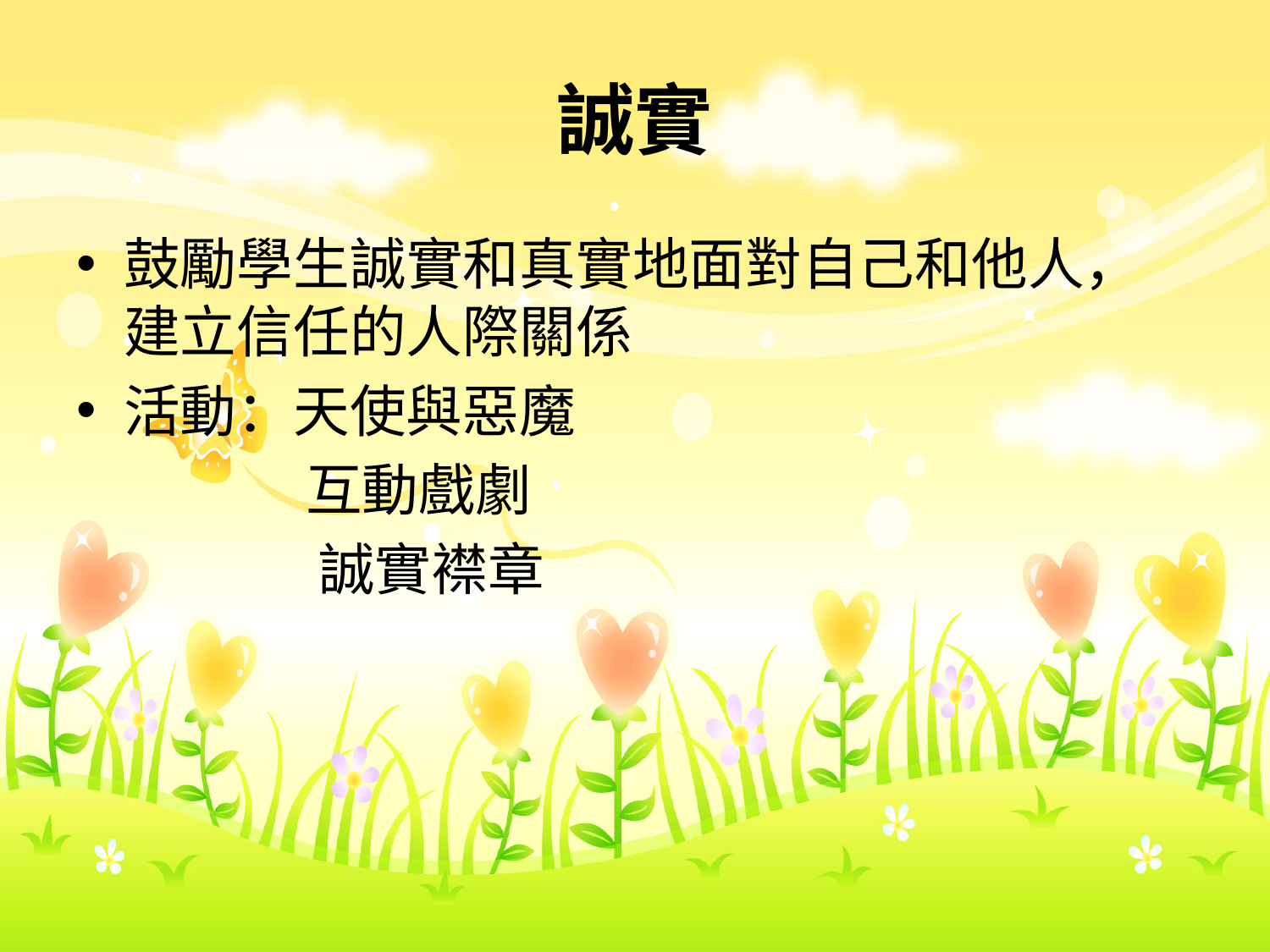

# 誠實
鼓勵學生誠實和真實地面對自己和他人，建立信任的人際關係
活動：天使與惡魔
                 互動戲劇
                  誠實襟章